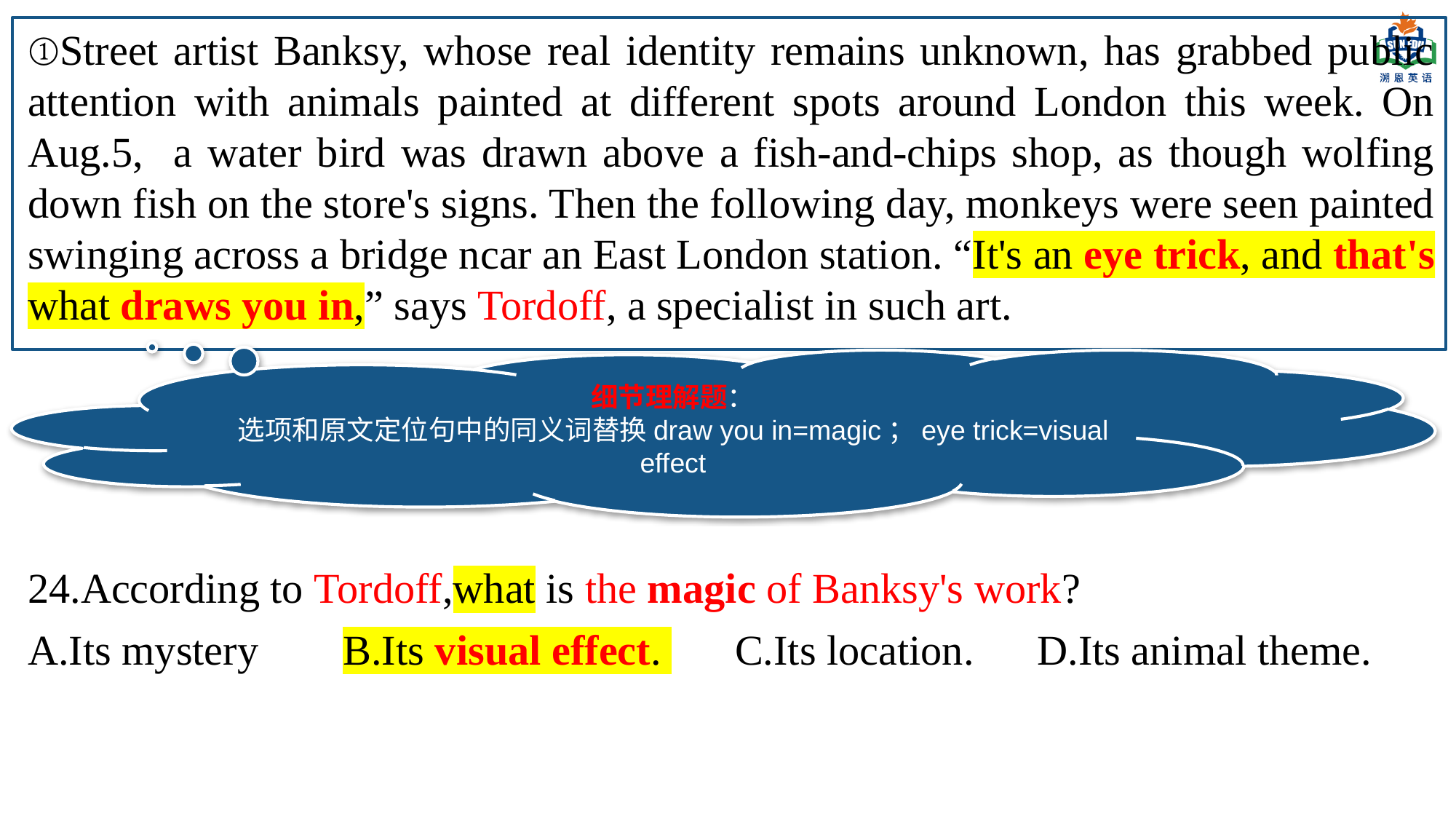

①Street artist Banksy, whose real identity remains unknown, has grabbed public attention with animals painted at different spots around London this week. On Aug.5,  a water bird was drawn above a fish-and-chips shop, as though wolfing down fish on the store's signs. Then the following day, monkeys were seen painted swinging across a bridge ncar an East London station. “It's an eye trick, and that's what draws you in,” says Tordoff, a specialist in such art.
细节理解题：
选项和原文定位句中的同义词替换draw you in=magic；eye trick=visual effect
24.According to Tordoff,what is the magic of Banksy's work?
A.Its mystery        B.Its visual effect.       C.Its location.      D.Its animal theme.